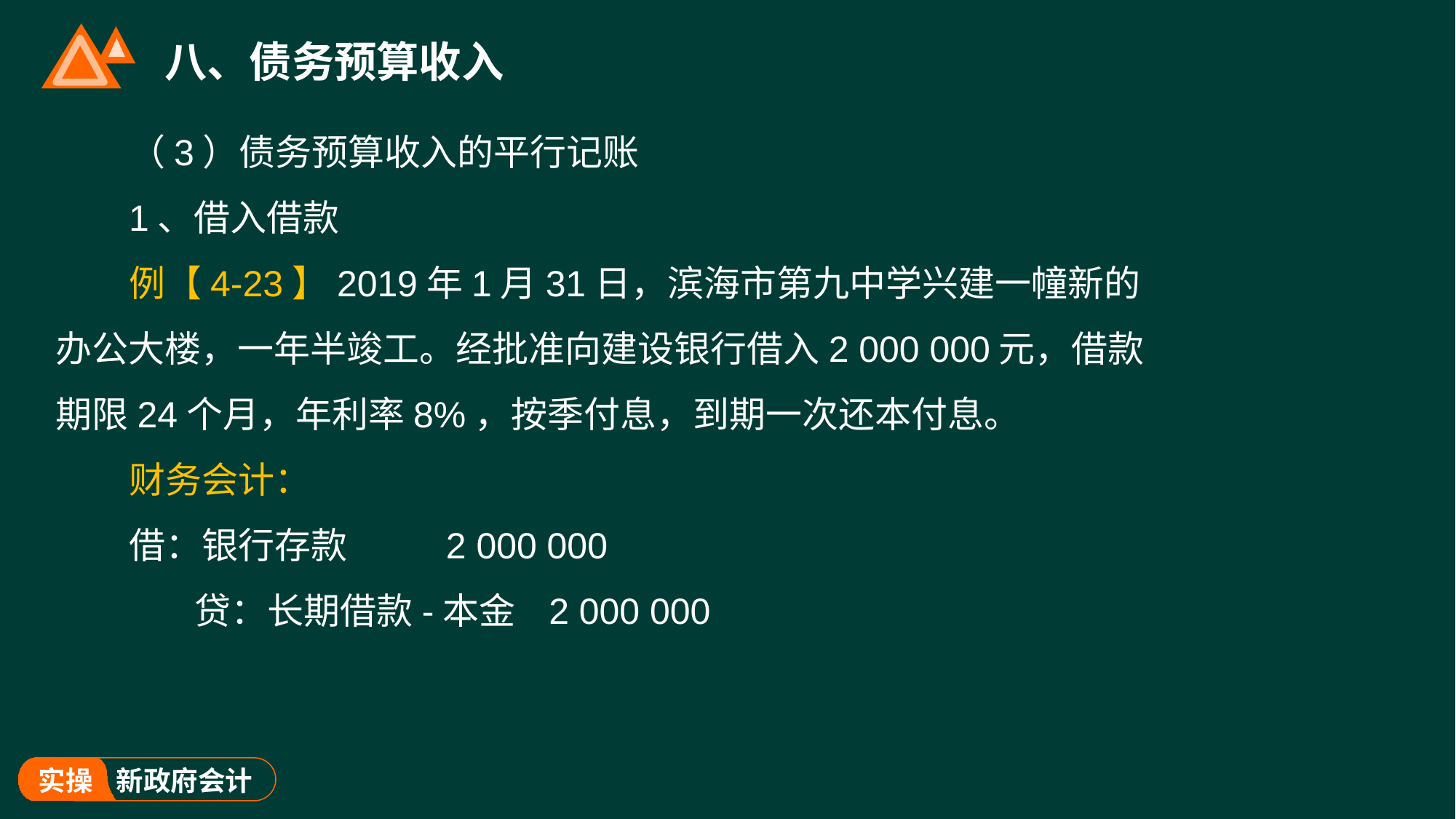

# 八、债务预算收入
（3）债务预算收入的平行记账
1、借入借款
例【4-23】2019年1月31日，滨海市第九中学兴建一幢新的办公大楼，一年半竣工。经批准向建设银行借入2 000 000元，借款期限24个月，年利率8%，按季付息，到期一次还本付息。
财务会计：
借：银行存款           2 000 000
       贷：长期借款-本金   2 000 000